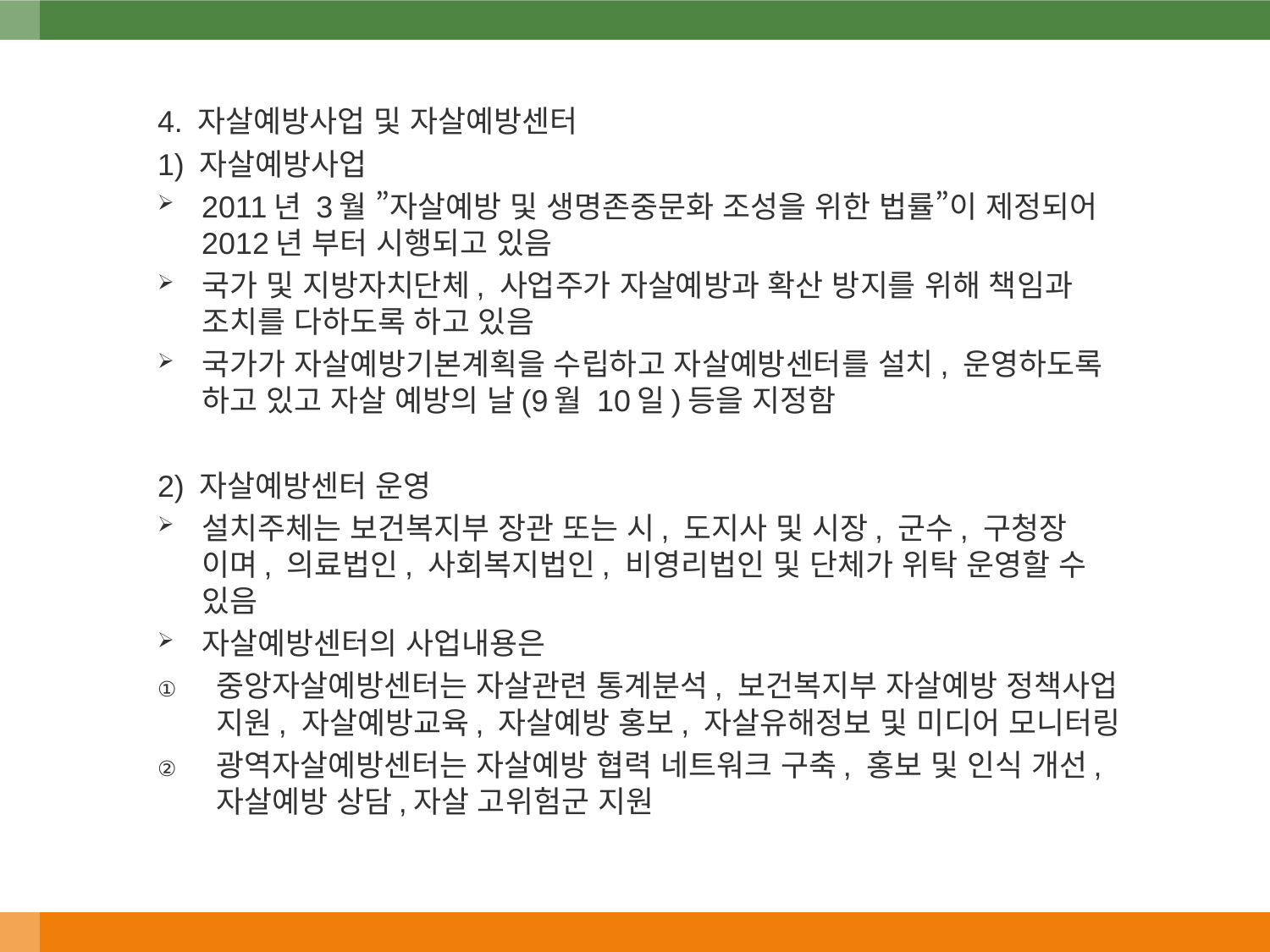

4. 자살예방사업 및 자살예방센터
1) 자살예방사업
2011년 3월 ”자살예방 및 생명존중문화 조성을 위한 법률”이 제정되어 2012년 부터 시행되고 있음
국가 및 지방자치단체, 사업주가 자살예방과 확산 방지를 위해 책임과 조치를 다하도록 하고 있음
국가가 자살예방기본계획을 수립하고 자살예방센터를 설치, 운영하도록 하고 있고 자살 예방의 날(9월 10일)등을 지정함

2) 자살예방센터 운영
설치주체는 보건복지부 장관 또는 시, 도지사 및 시장, 군수, 구청장 이며, 의료법인, 사회복지법인, 비영리법인 및 단체가 위탁 운영할 수 있음
자살예방센터의 사업내용은
중앙자살예방센터는 자살관련 통계분석, 보건복지부 자살예방 정책사업 지원, 자살예방교육, 자살예방 홍보, 자살유해정보 및 미디어 모니터링
광역자살예방센터는 자살예방 협력 네트워크 구축, 홍보 및 인식 개선, 자살예방 상담,자살 고위험군 지원